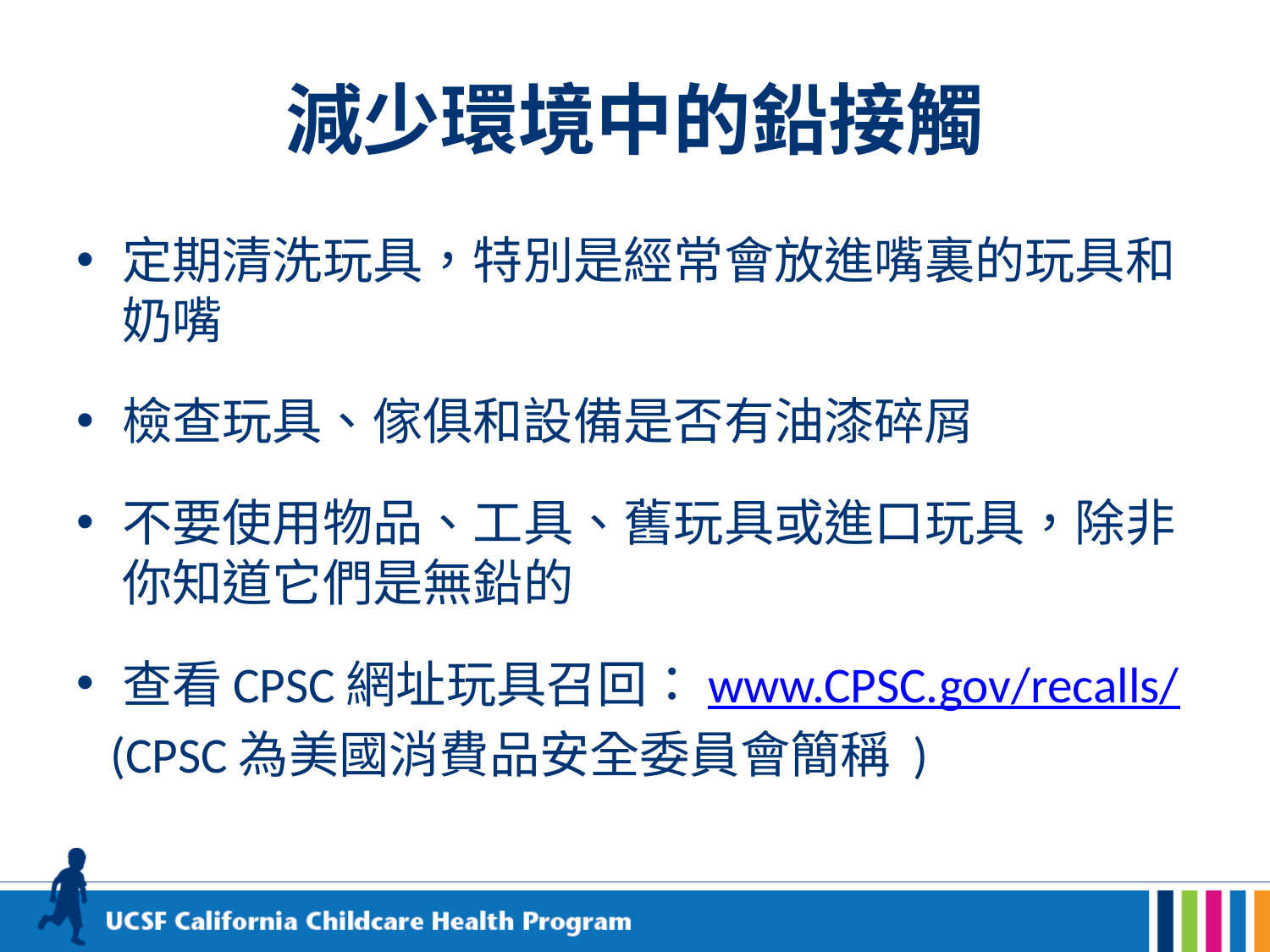

# 減少環境中的鉛接觸
定期清洗玩具，特別是經常會放進嘴裏的玩具和奶嘴

檢查玩具、傢俱和設備是否有油漆碎屑

不要使用物品、工具、舊玩具或進口玩具，除非你知道它們是無鉛的

查看CPSC網址玩具召回：www.CPSC.gov/recalls/
   (CPSC為美國消費品安全委員會簡稱 )